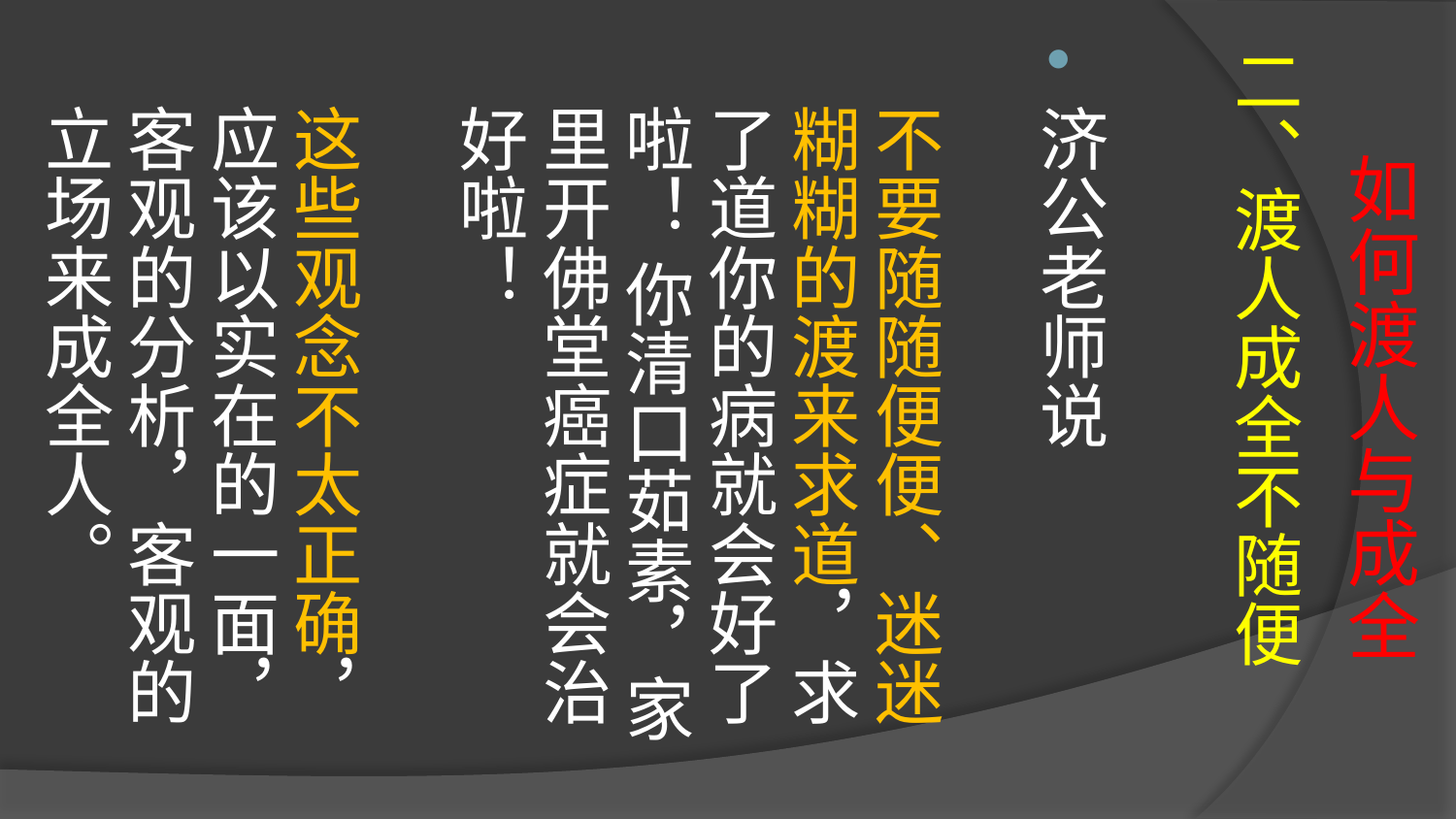

# 如何渡人与成全
二、渡人成全不随便

济公老师说
不要随随便便、迷迷糊糊的渡来求道，求了道你的病就会好了啦！ 你清口茹素，家里开佛堂癌症就会治好啦！
这些观念不太正确，应该以实在的一面，客观的分析，客观的立场来成全人。